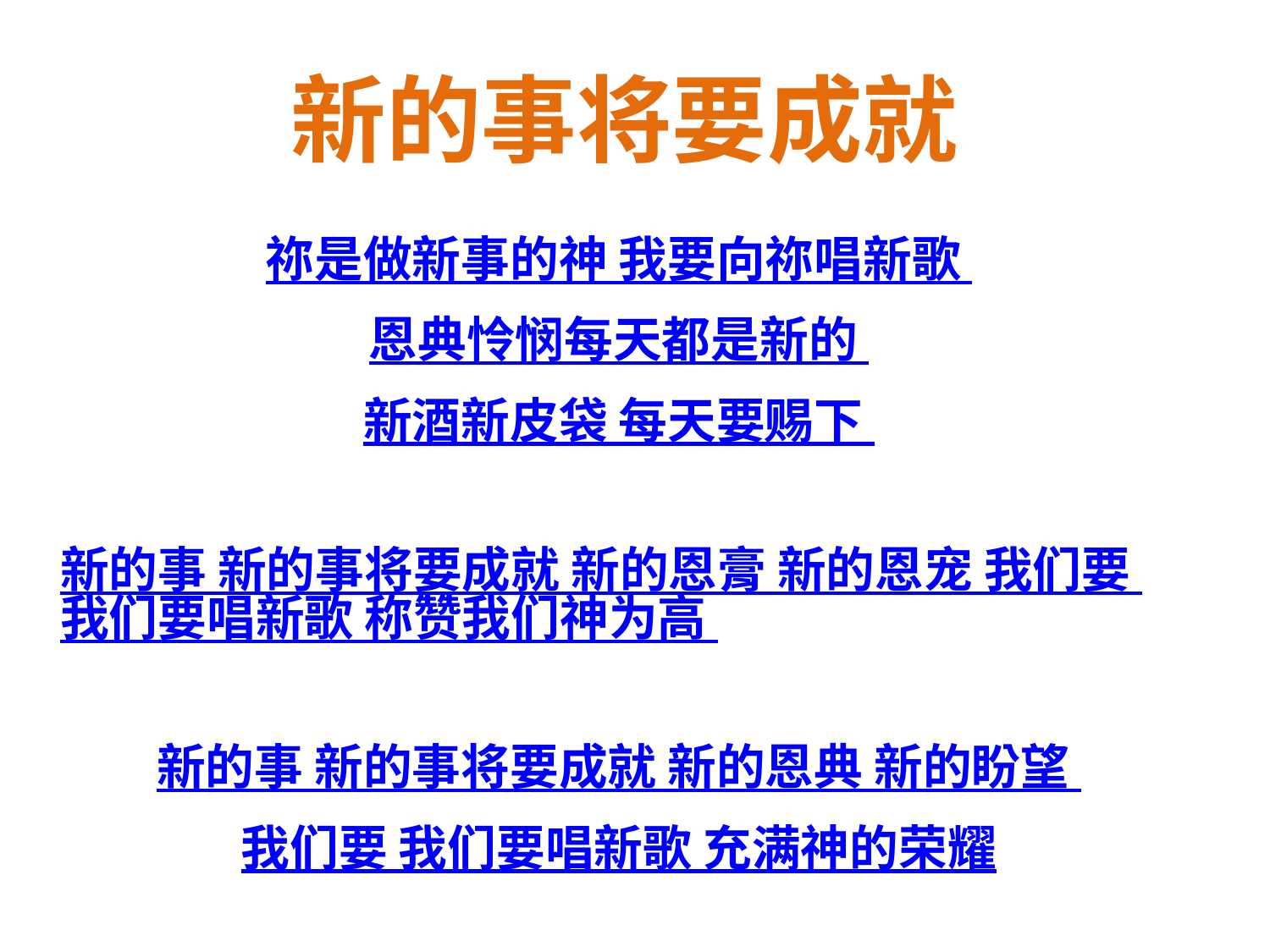

# 新的事将要成就
祢是做新事的神 我要向祢唱新歌
恩典怜悯每天都是新的
新酒新皮袋 每天要赐下

新的事 新的事将要成就 新的恩膏 新的恩宠 我们要 我们要唱新歌 称赞我们神为高

新的事 新的事将要成就 新的恩典 新的盼望
我们要 我们要唱新歌 充满神的荣耀